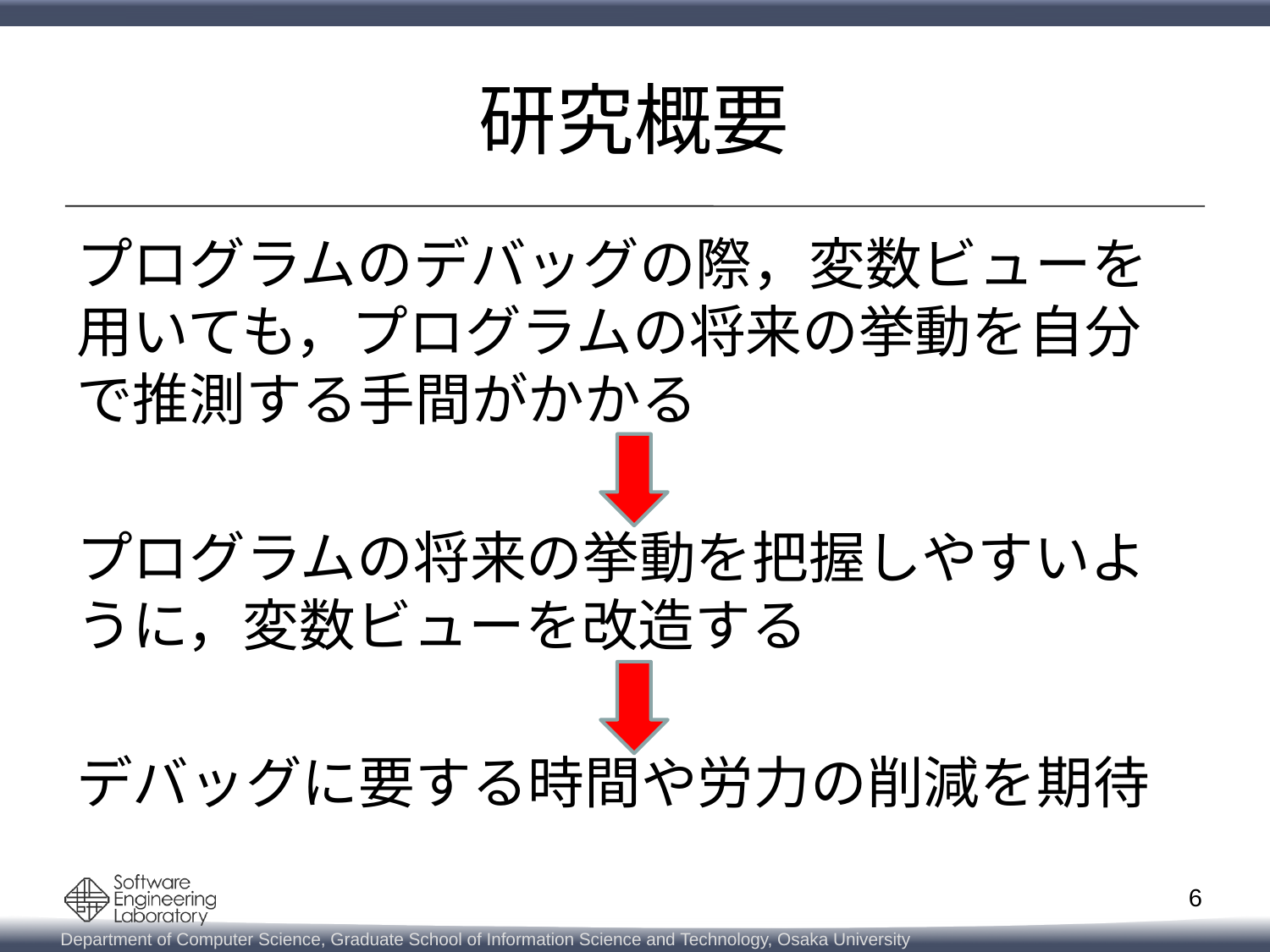

# 研究概要
プログラムのデバッグの際，変数ビューを用いても，プログラムの将来の挙動を自分で推測する手間がかかる

プログラムの将来の挙動を把握しやすいように，変数ビューを改造する

デバッグに要する時間や労力の削減を期待

6